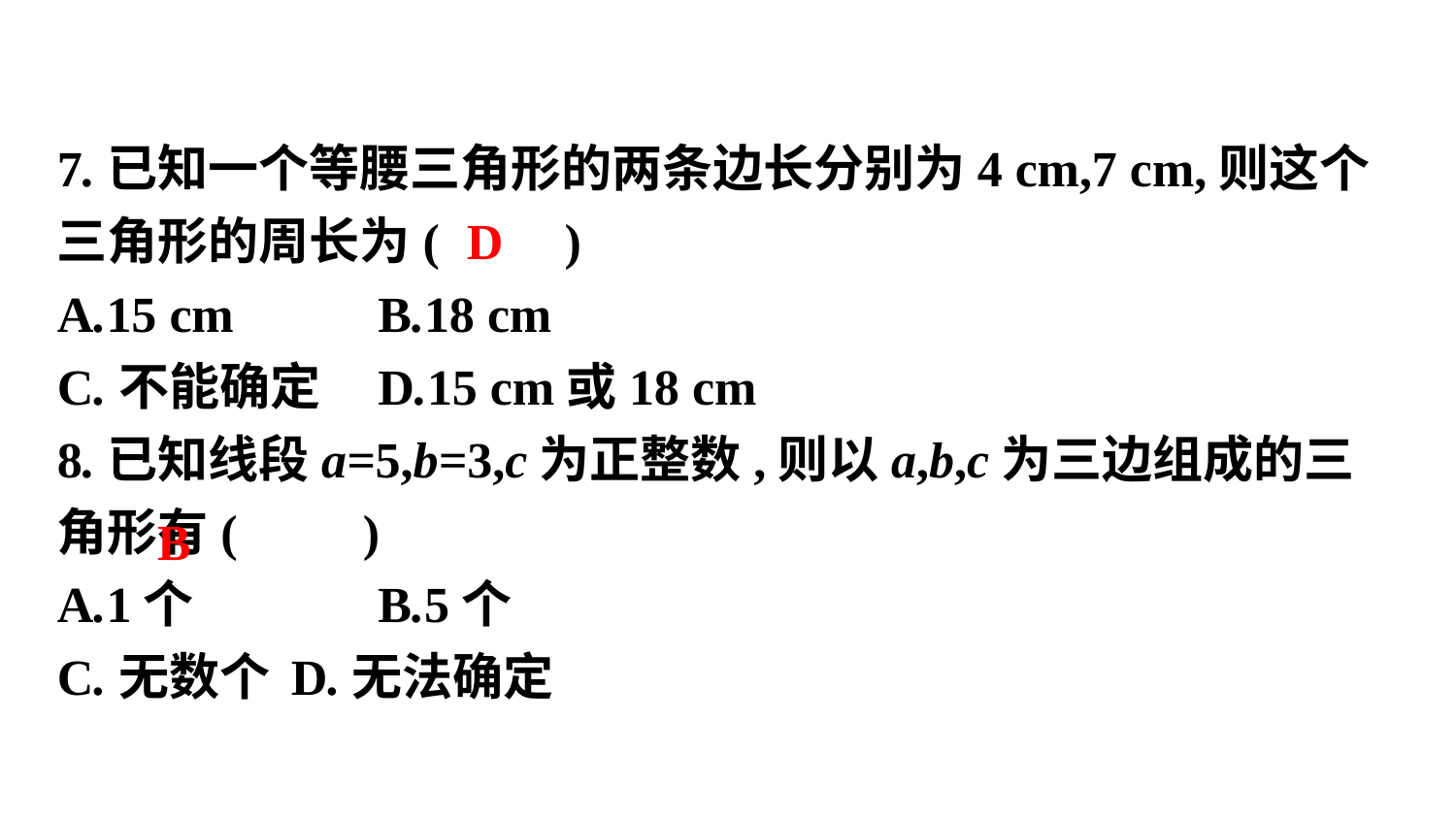

7.已知一个等腰三角形的两条边长分别为4 cm,7 cm,则这个三角形的周长为(　　)
A.15 cm		B.18 cm
C.不能确定	D.15 cm或18 cm
8.已知线段a=5,b=3,c为正整数,则以a,b,c为三边组成的三角形有(　　)
A.1个		B.5个
C.无数个	D.无法确定
D
B